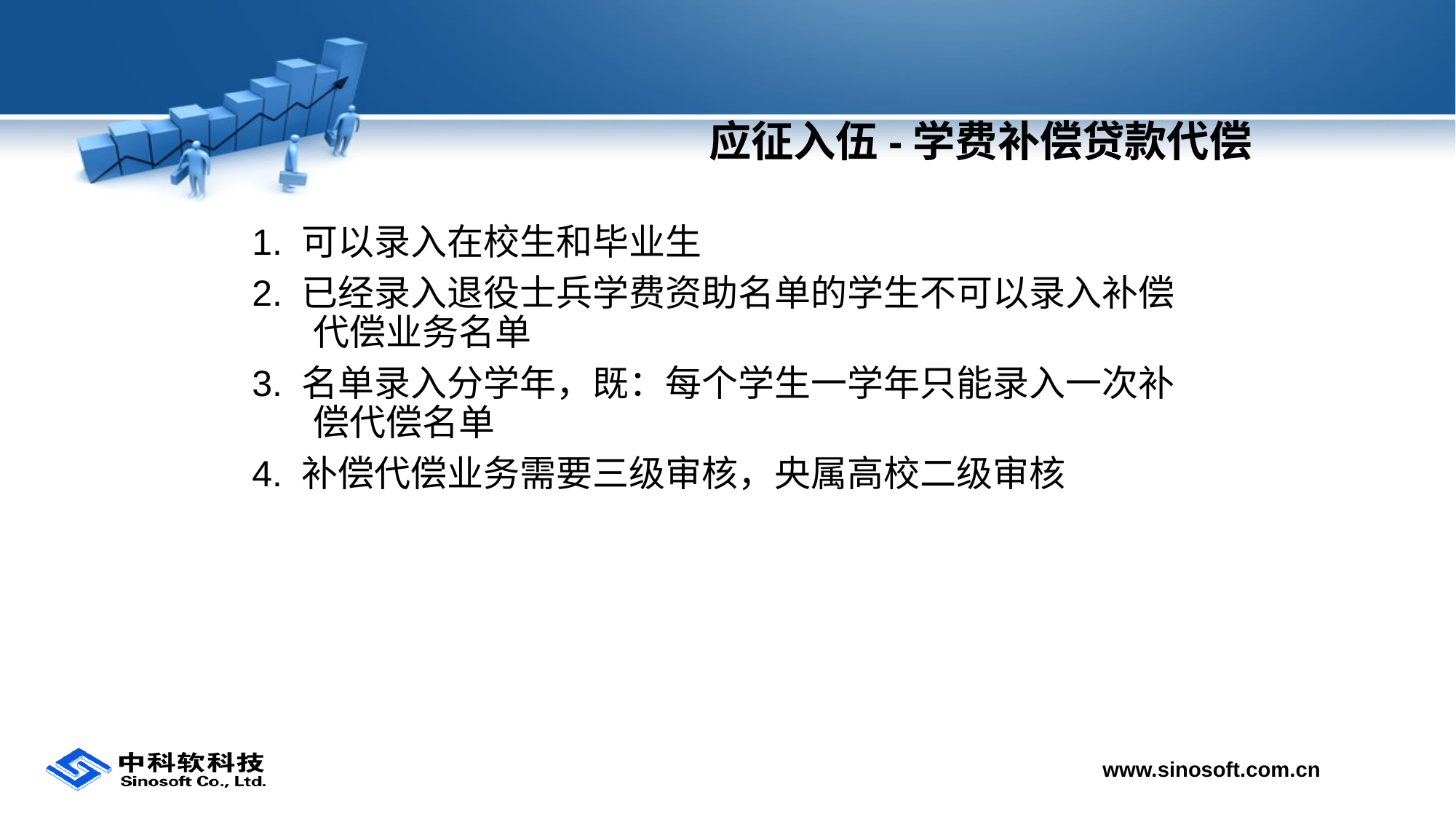

# 应征入伍-学费补偿贷款代偿
1. 可以录入在校生和毕业生
2. 已经录入退役士兵学费资助名单的学生不可以录入补偿代偿业务名单
3. 名单录入分学年，既：每个学生一学年只能录入一次补偿代偿名单
4. 补偿代偿业务需要三级审核，央属高校二级审核